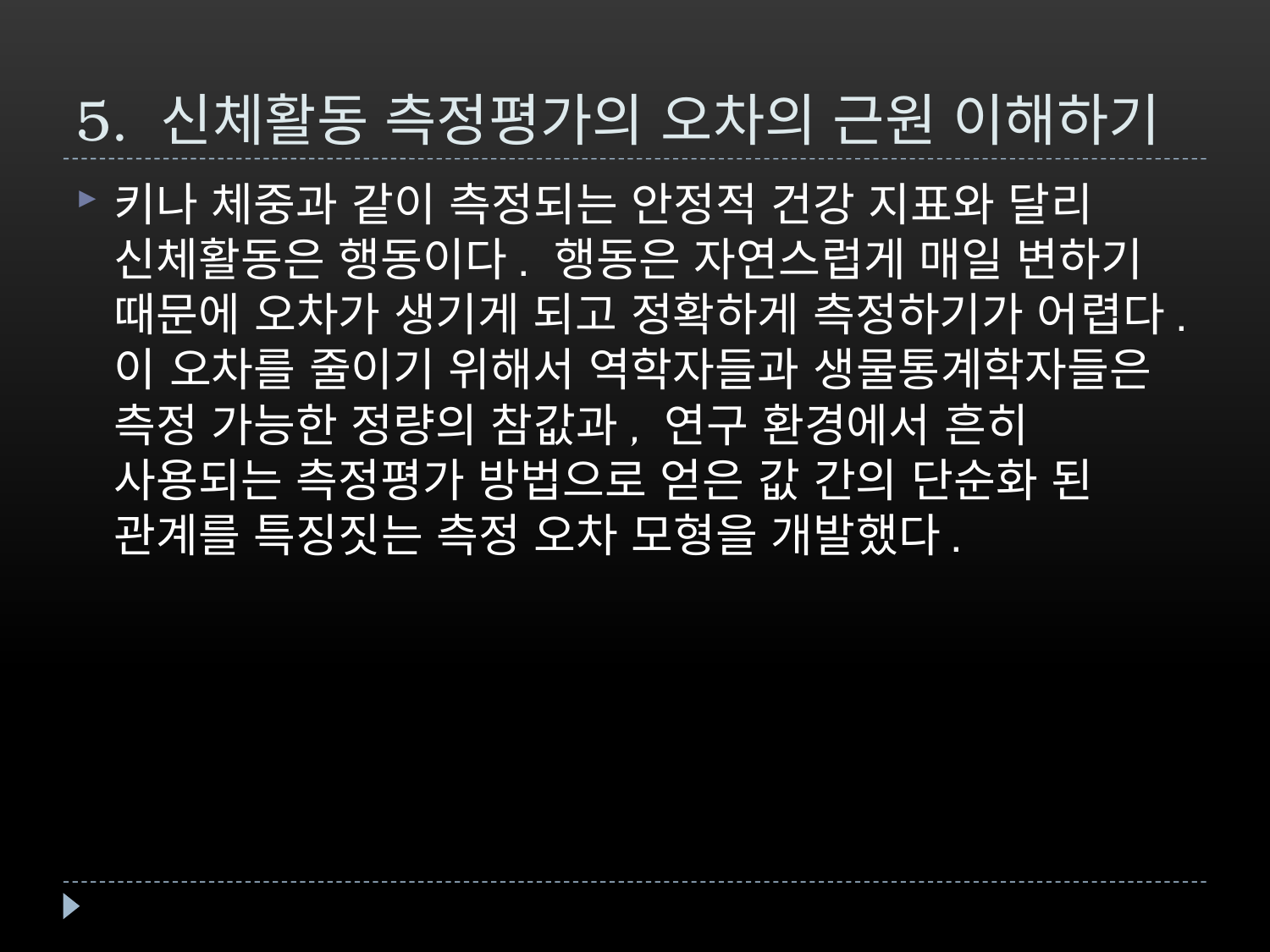

# 5. 신체활동 측정평가의 오차의 근원 이해하기
키나 체중과 같이 측정되는 안정적 건강 지표와 달리 신체활동은 행동이다. 행동은 자연스럽게 매일 변하기 때문에 오차가 생기게 되고 정확하게 측정하기가 어렵다. 이 오차를 줄이기 위해서 역학자들과 생물통계학자들은 측정 가능한 정량의 참값과, 연구 환경에서 흔히 사용되는 측정평가 방법으로 얻은 값 간의 단순화 된 관계를 특징짓는 측정 오차 모형을 개발했다.